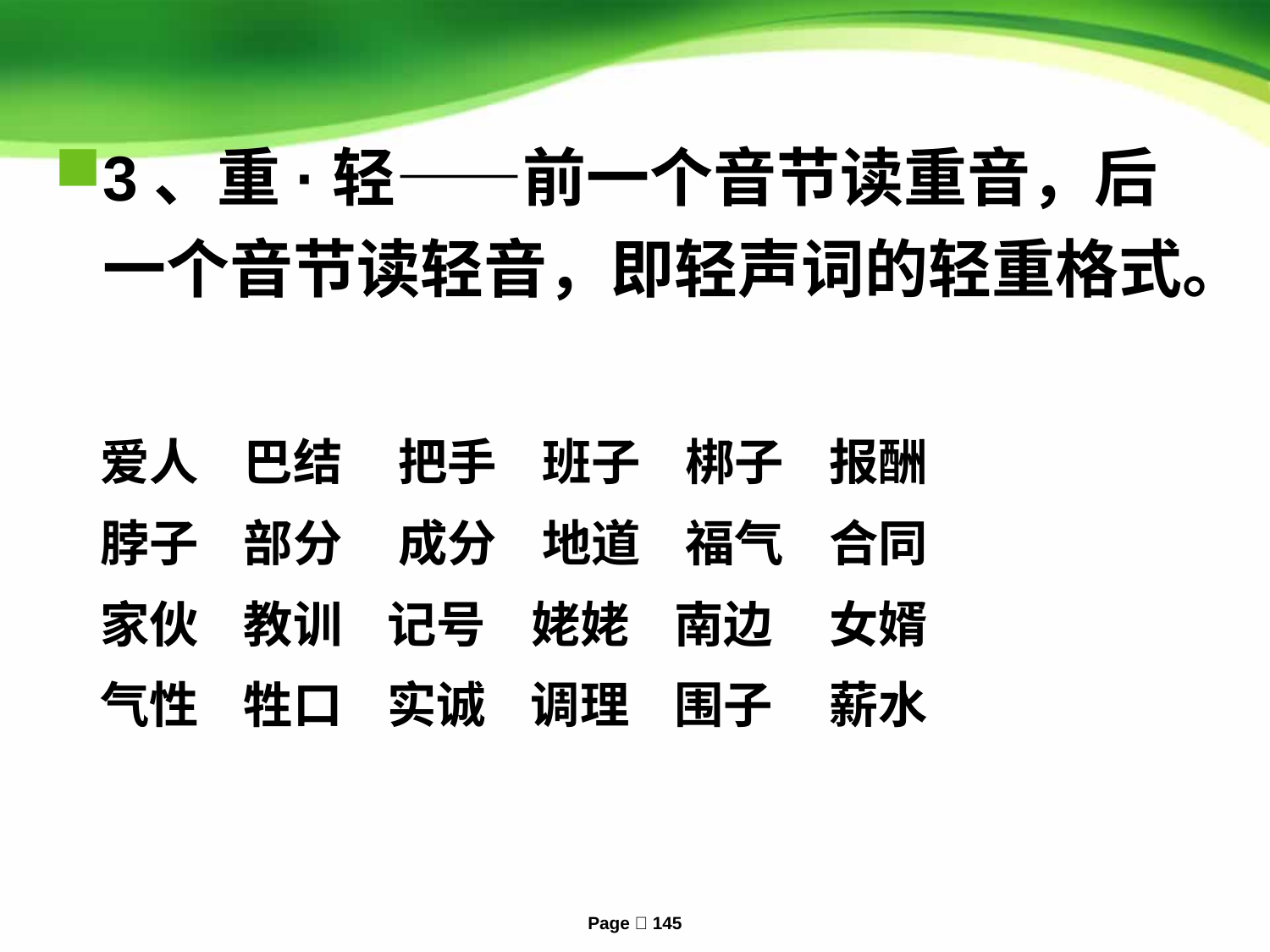

3、重·轻——前一个音节读重音，后一个音节读轻音，即轻声词的轻重格式。

   爱人    巴结     把手    班子    梆子    报酬
   脖子    部分     成分    地道    福气    合同
   家伙    教训    记号    姥姥    南边     女婿
   气性    牲口    实诚    调理    围子     薪水